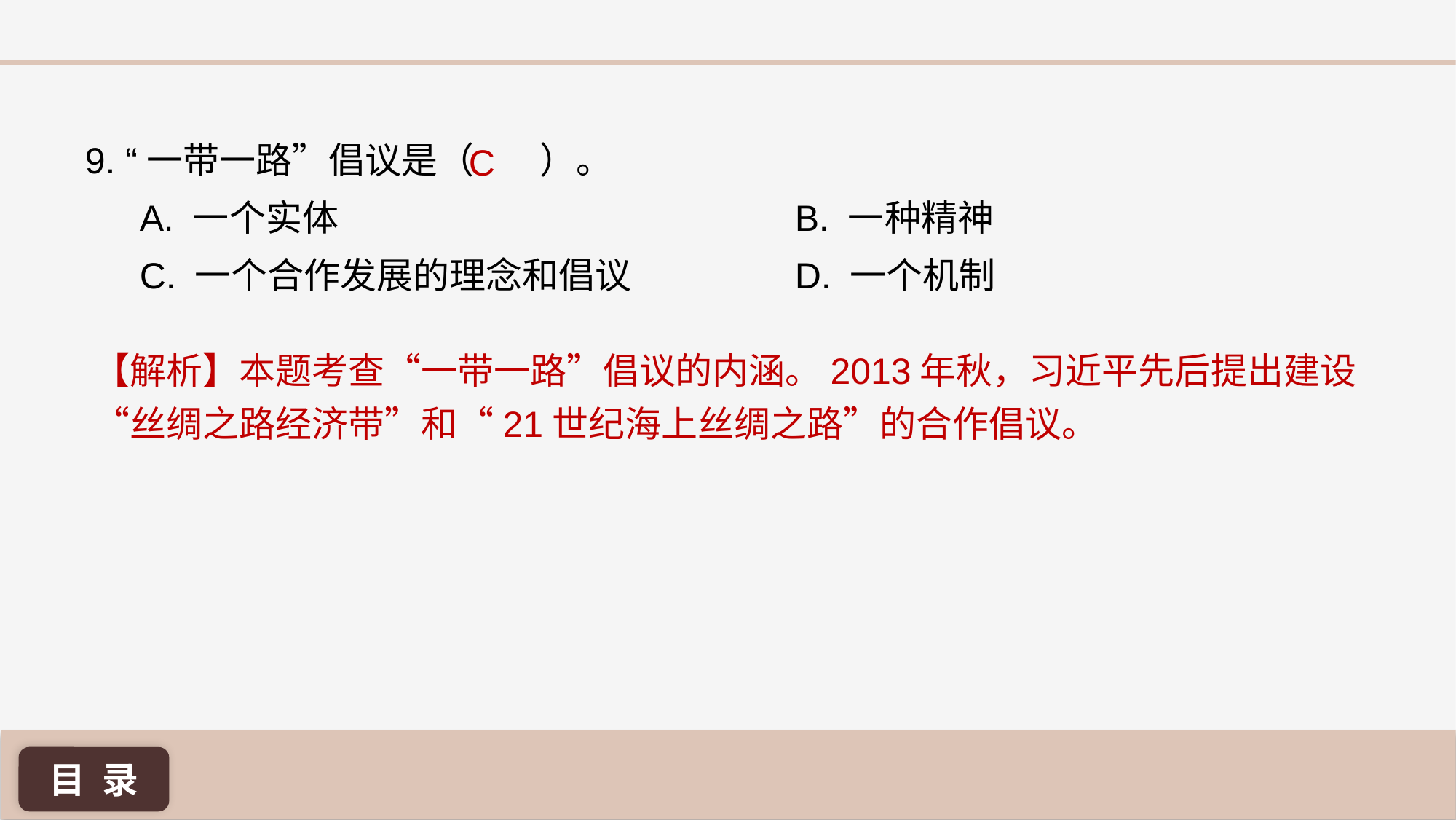

C
9. “一带一路”倡议是（        ）。
A. 一个实体 					B. 一种精神
C. 一个合作发展的理念和倡议		D. 一个机制
【解析】本题考查“一带一路”倡议的内涵。2013年秋，习近平先后提出建设“丝绸之路经济带”和“21世纪海上丝绸之路”的合作倡议。